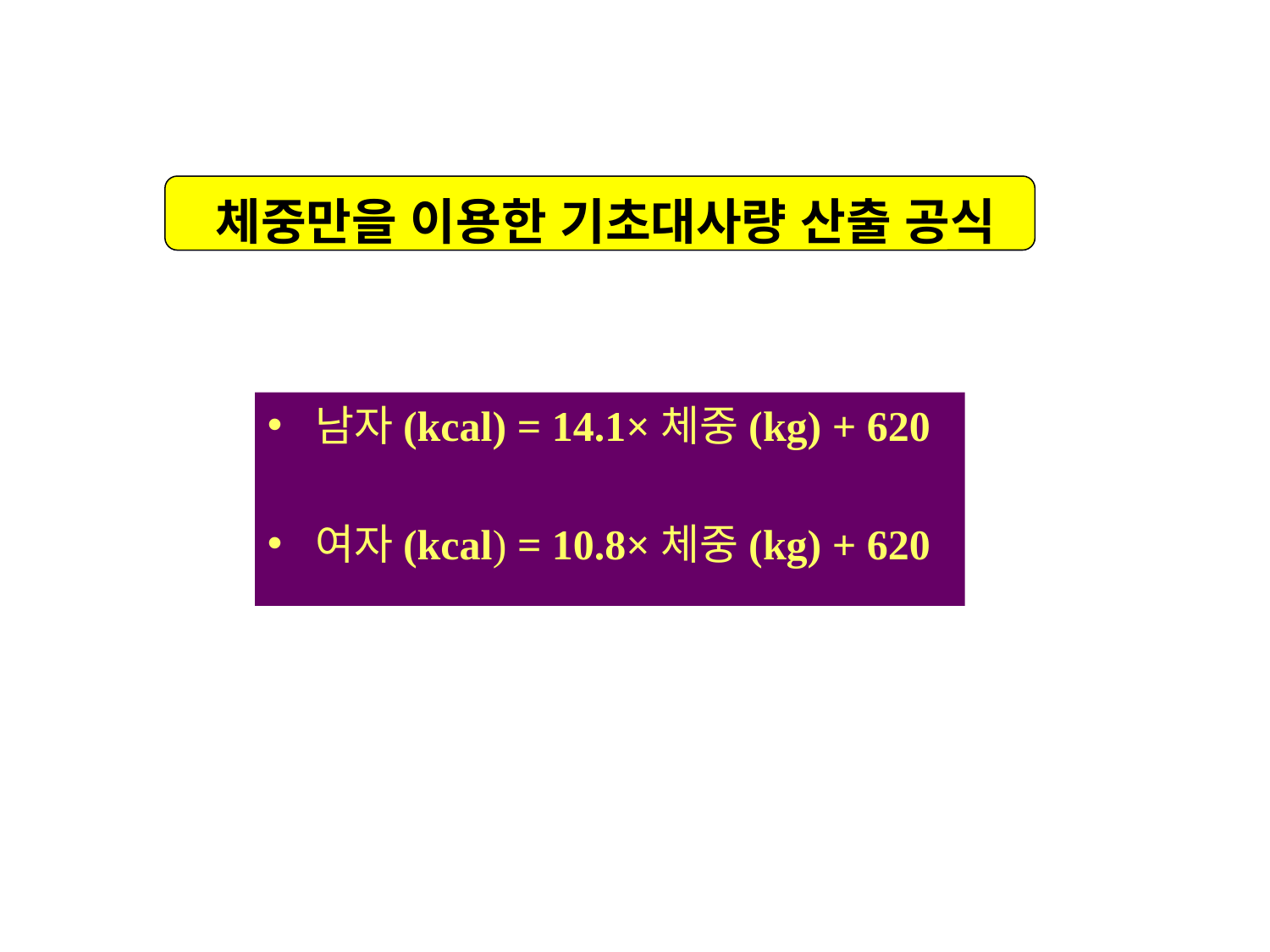

체중만을 이용한 기초대사량 산출 공식
남자(kcal) = 14.1×체중(kg) + 620

여자(kcal) = 10.8×체중(kg) + 620